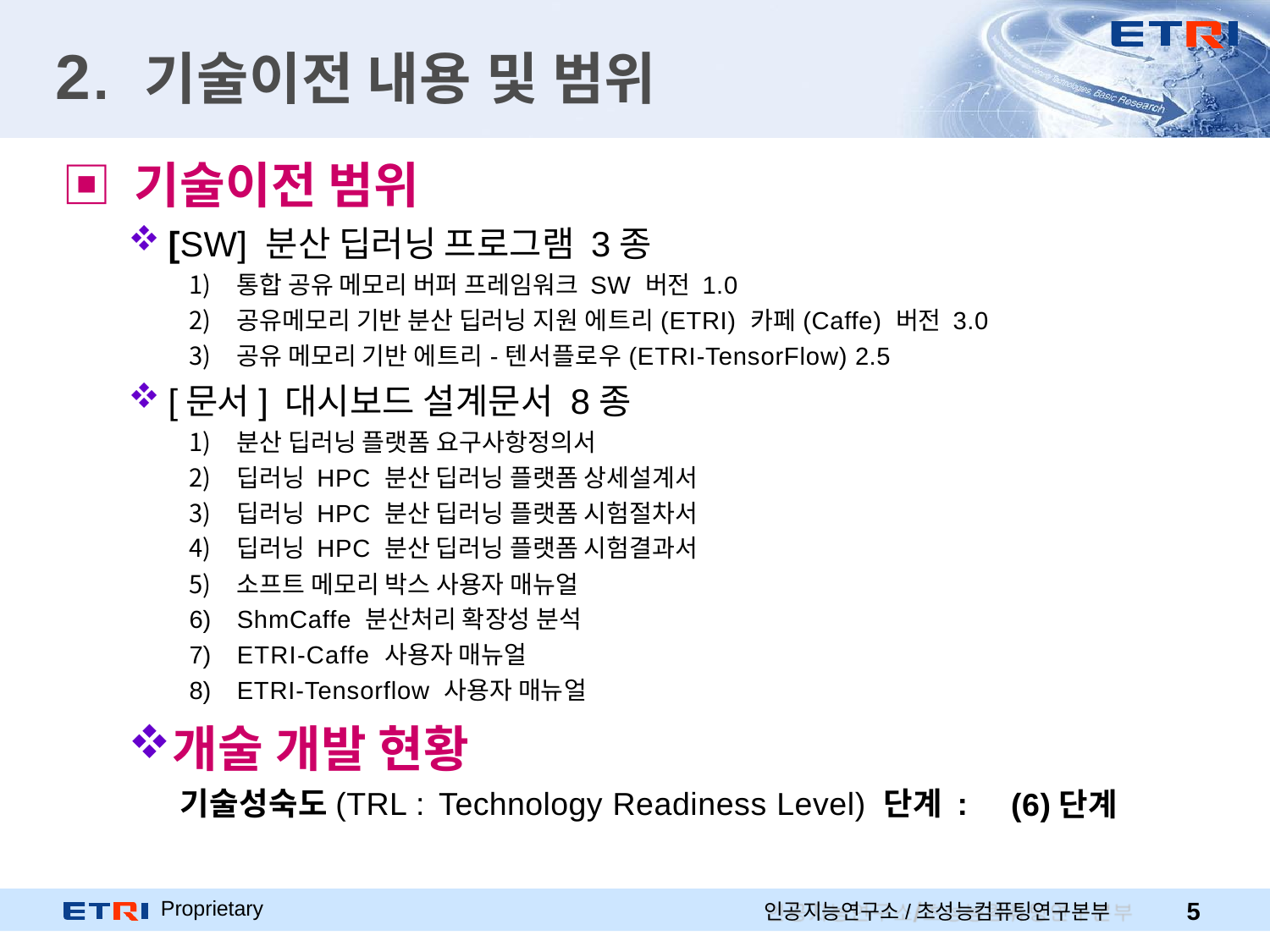

# 2. 기술이전 내용 및 범위
▣ 기술이전 범위
[SW] 분산 딥러닝 프로그램 3종
통합 공유 메모리 버퍼 프레임워크 SW 버전 1.0
공유메모리 기반 분산 딥러닝 지원 에트리(ETRI) 카페(Caffe) 버전 3.0
공유 메모리 기반 에트리-텐서플로우(ETRI-TensorFlow) 2.5
[문서] 대시보드 설계문서 8종
분산 딥러닝 플랫폼 요구사항정의서
딥러닝 HPC 분산 딥러닝 플랫폼 상세설계서
딥러닝 HPC 분산 딥러닝 플랫폼 시험절차서
딥러닝 HPC 분산 딥러닝 플랫폼 시험결과서
소프트 메모리 박스 사용자 매뉴얼
ShmCaffe 분산처리 확장성 분석
ETRI-Caffe 사용자 매뉴얼
ETRI-Tensorflow 사용자 매뉴얼
개술 개발 현황
기술성숙도(TRL : Technology Readiness Level) 단계 :
(6)단계

Proprietary
5
인공지능연구소/초성능컴퓨팅연구본부